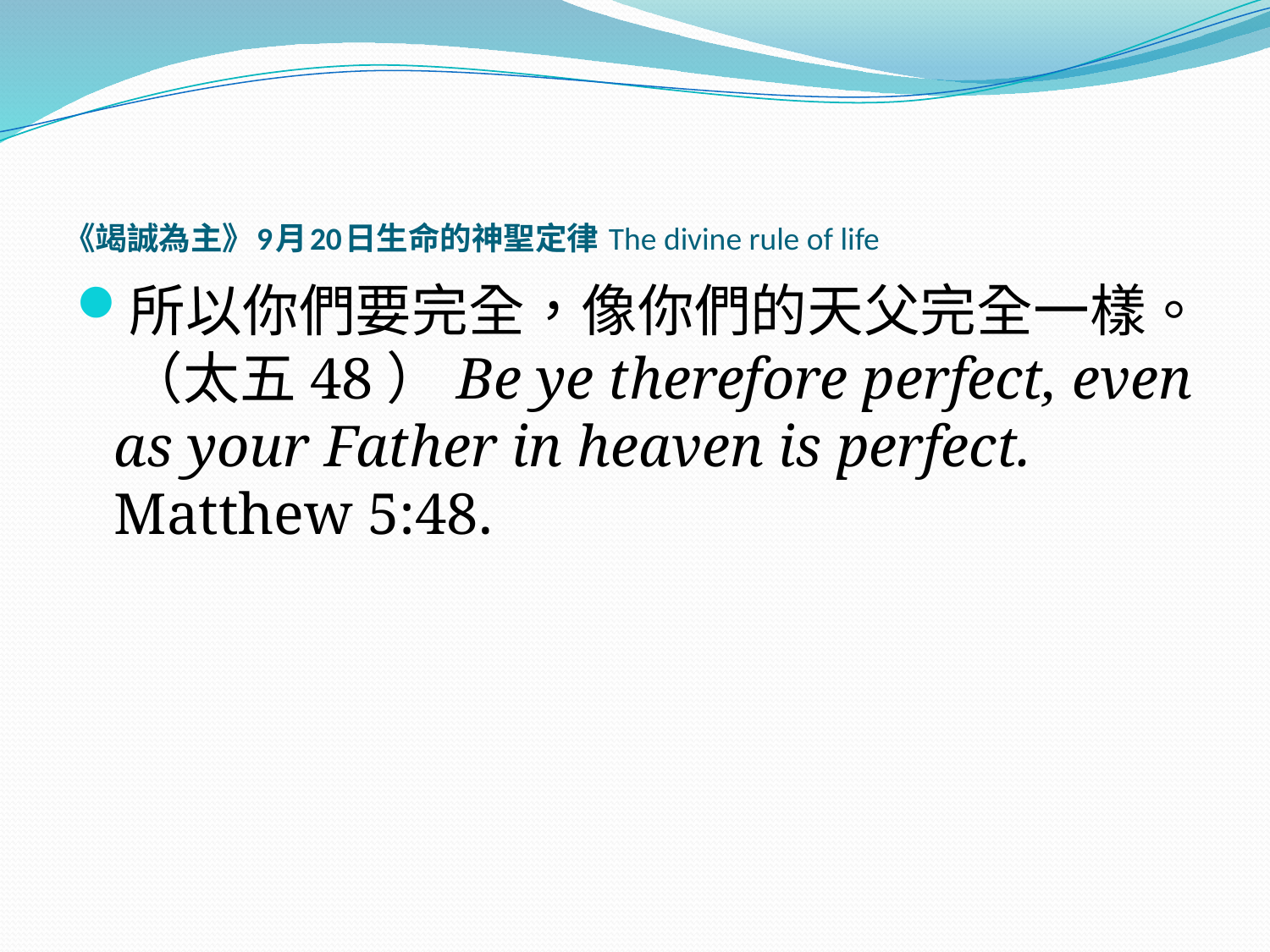

# 《竭誠為主》9月20日生命的神聖定律 The divine rule of life
所以你們要完全，像你們的天父完全一樣。 （太五48）Be ye therefore perfect, even as your Father in heaven is perfect. Matthew 5:48.